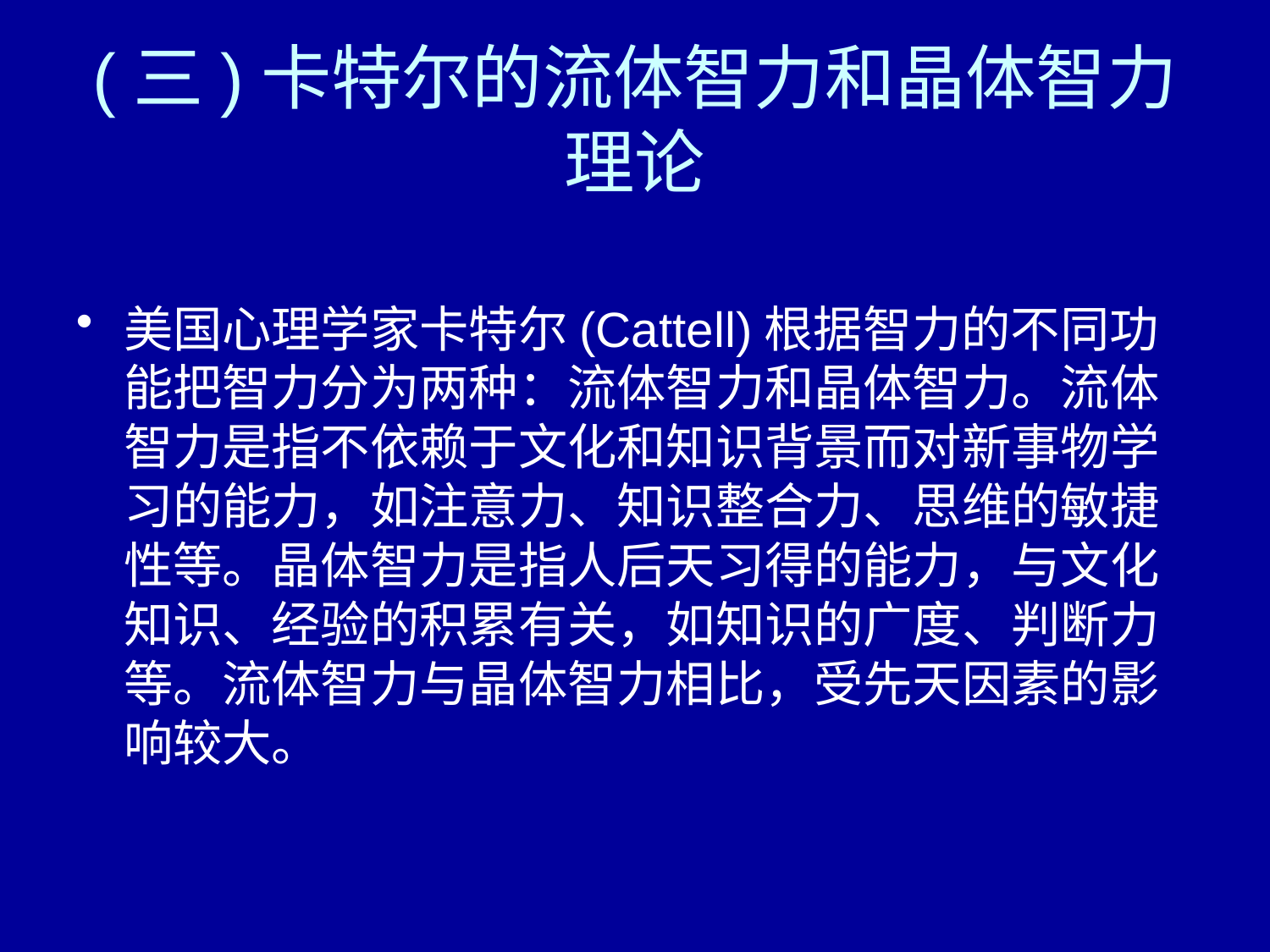

# (三)卡特尔的流体智力和晶体智力理论

美国心理学家卡特尔(Cattell)根据智力的不同功能把智力分为两种：流体智力和晶体智力。流体智力是指不依赖于文化和知识背景而对新事物学习的能力，如注意力、知识整合力、思维的敏捷性等。晶体智力是指人后天习得的能力，与文化知识、经验的积累有关，如知识的广度、判断力等。流体智力与晶体智力相比，受先天因素的影响较大。